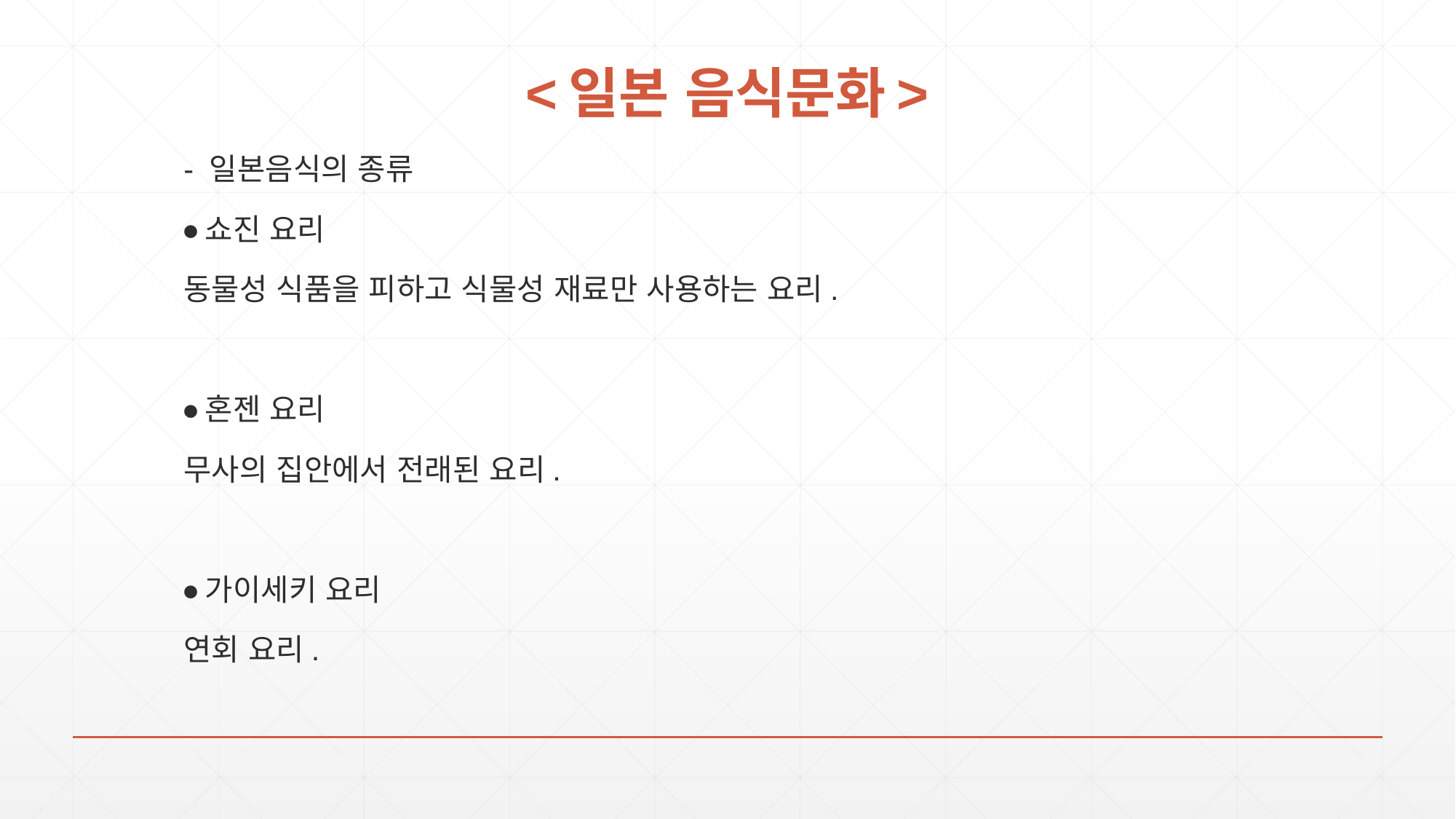

# <일본 음식문화>

- 일본음식의 종류
⦁쇼진 요리
동물성 식품을 피하고 식물성 재료만 사용하는 요리.

⦁혼젠 요리
무사의 집안에서 전래된 요리.

⦁가이세키 요리
연회 요리.